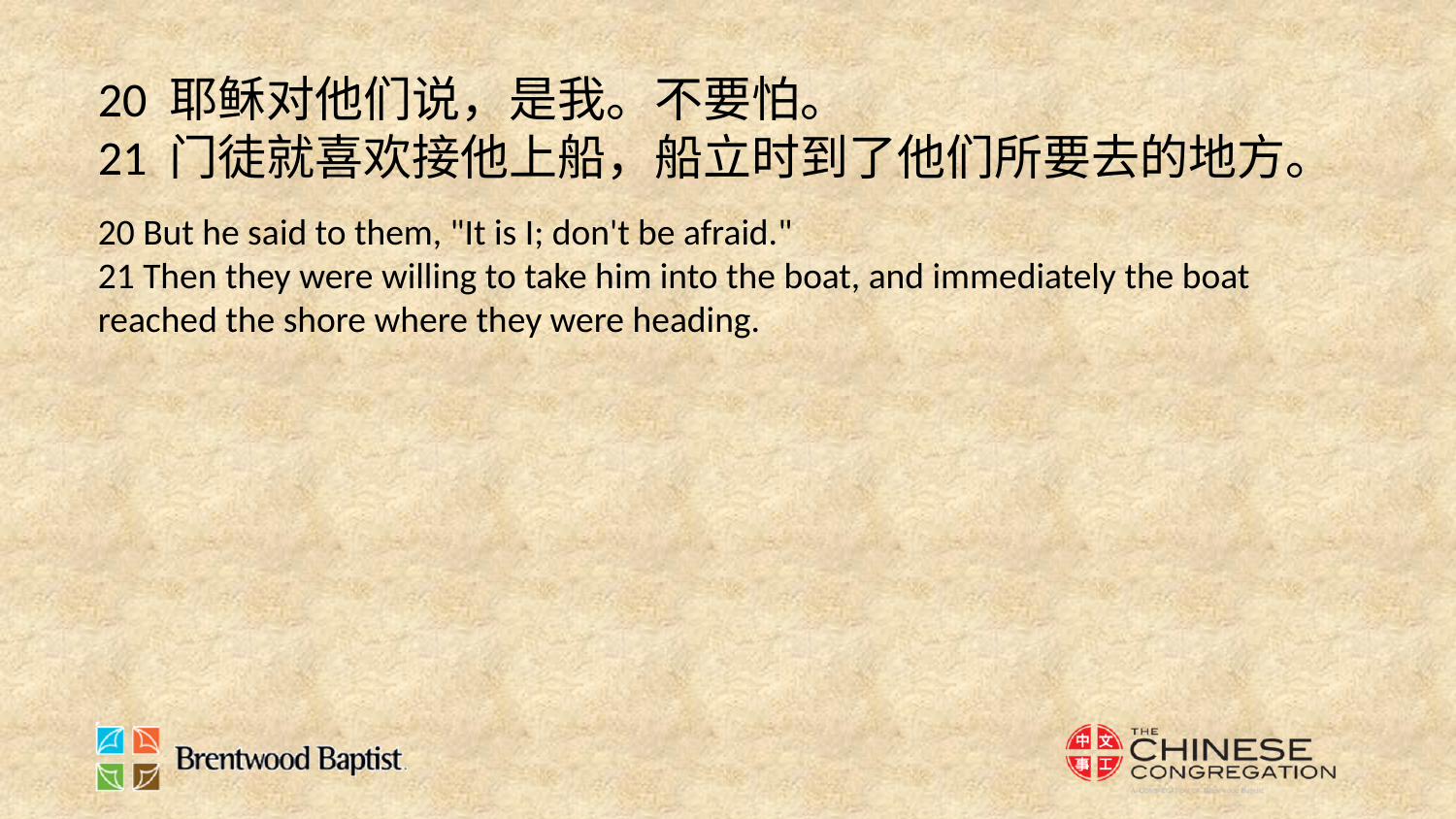

20 耶稣对他们说，是我。不要怕。
21 门徒就喜欢接他上船，船立时到了他们所要去的地方。

20 But he said to them, "It is I; don't be afraid."
21 Then they were willing to take him into the boat, and immediately the boat reached the shore where they were heading.